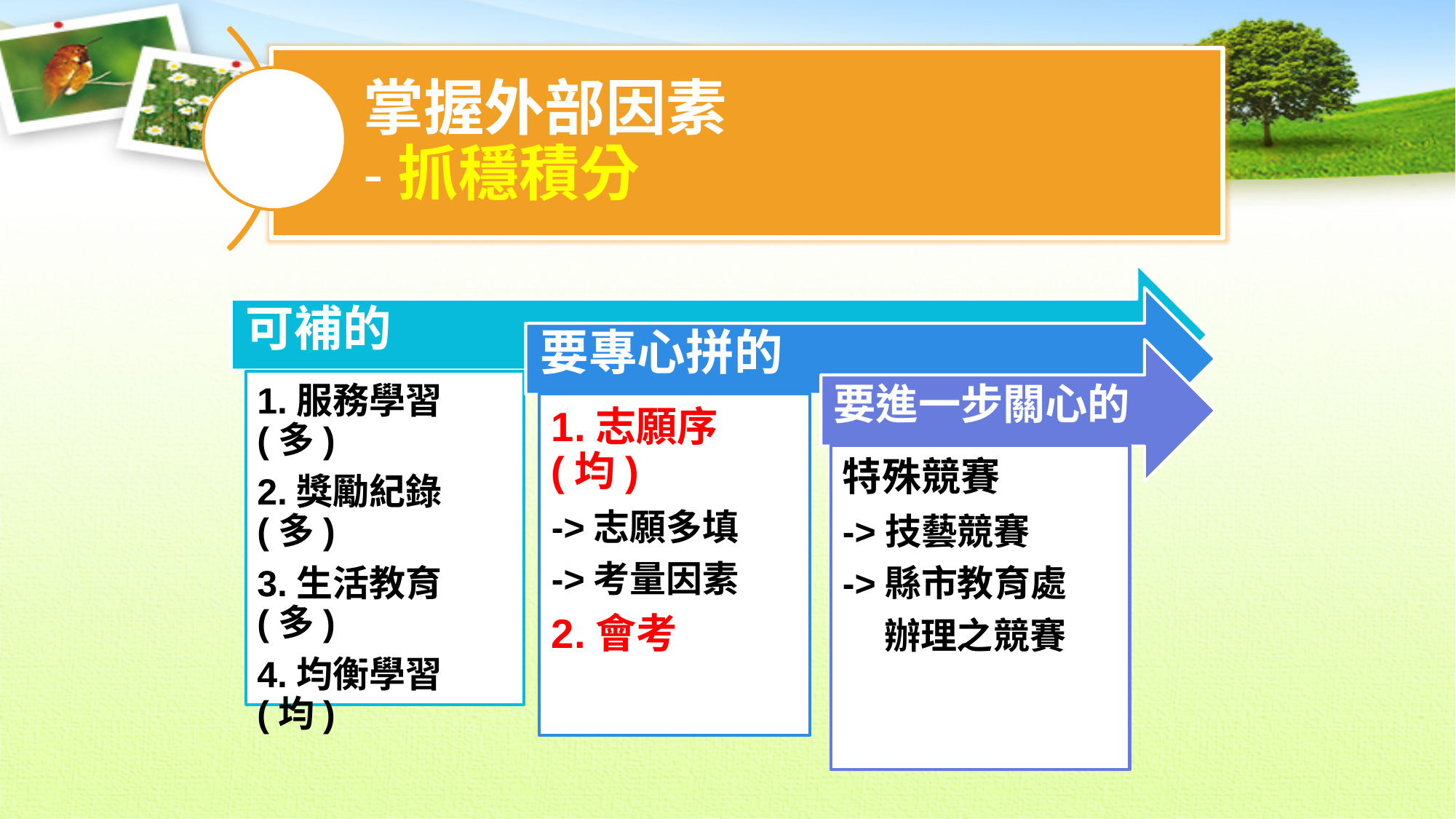

掌握外部因素
-抓穩積分
可補的
1.服務學習(多)
2.獎勵紀錄(多)
3.生活教育(多)
4.均衡學習(均)
要專心拼的
1.志願序(均)
->志願多填
->考量因素
2.會考
要進一步關心的
特殊競賽
->技藝競賽
->縣市教育處
    辦理之競賽